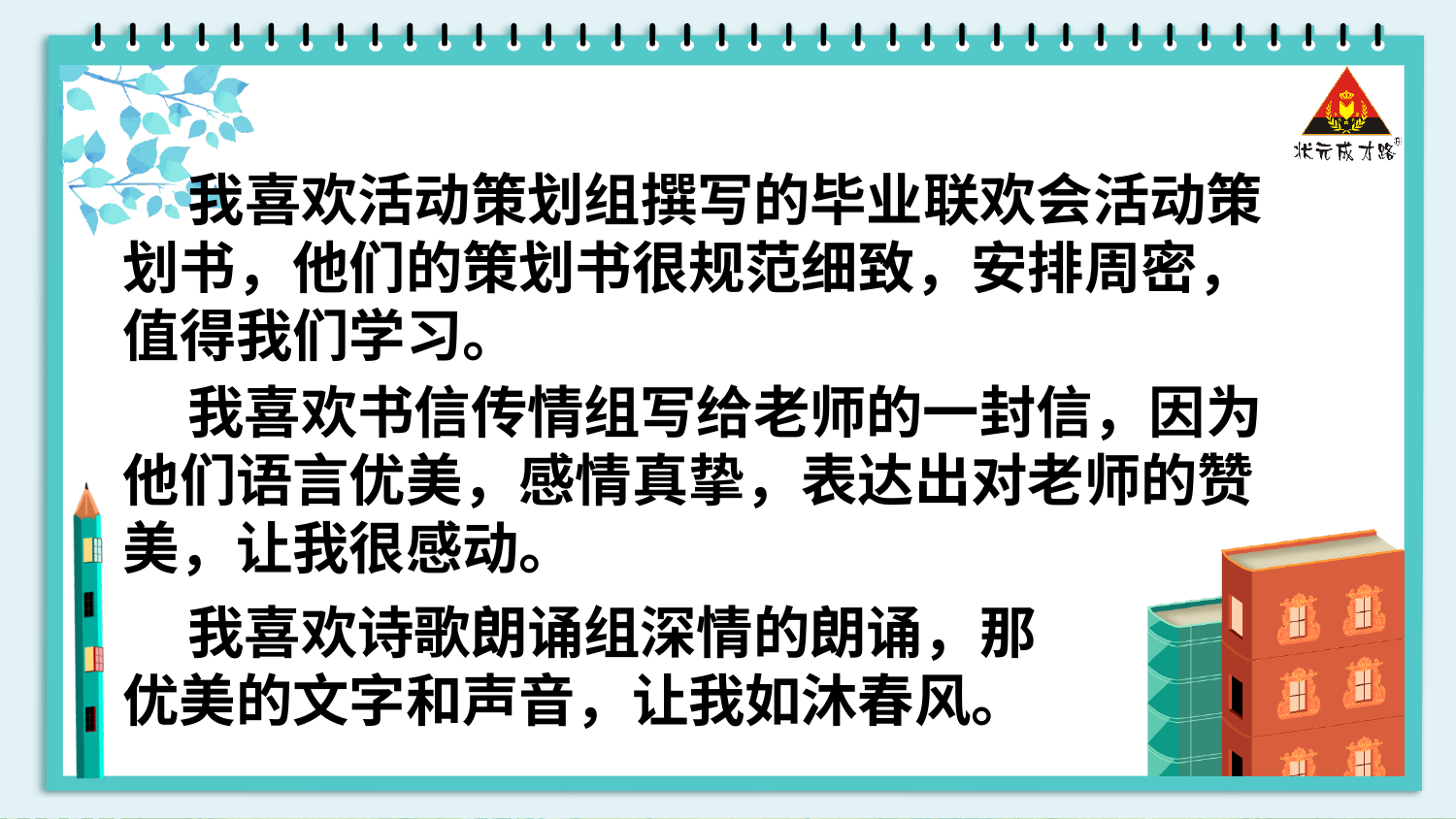

我喜欢活动策划组撰写的毕业联欢会活动策划书，他们的策划书很规范细致，安排周密，值得我们学习。
    我喜欢书信传情组写给老师的一封信，因为他们语言优美，感情真挚，表达出对老师的赞美，让我很感动。
    我喜欢诗歌朗诵组深情的朗诵，那优美的文字和声音，让我如沐春风。